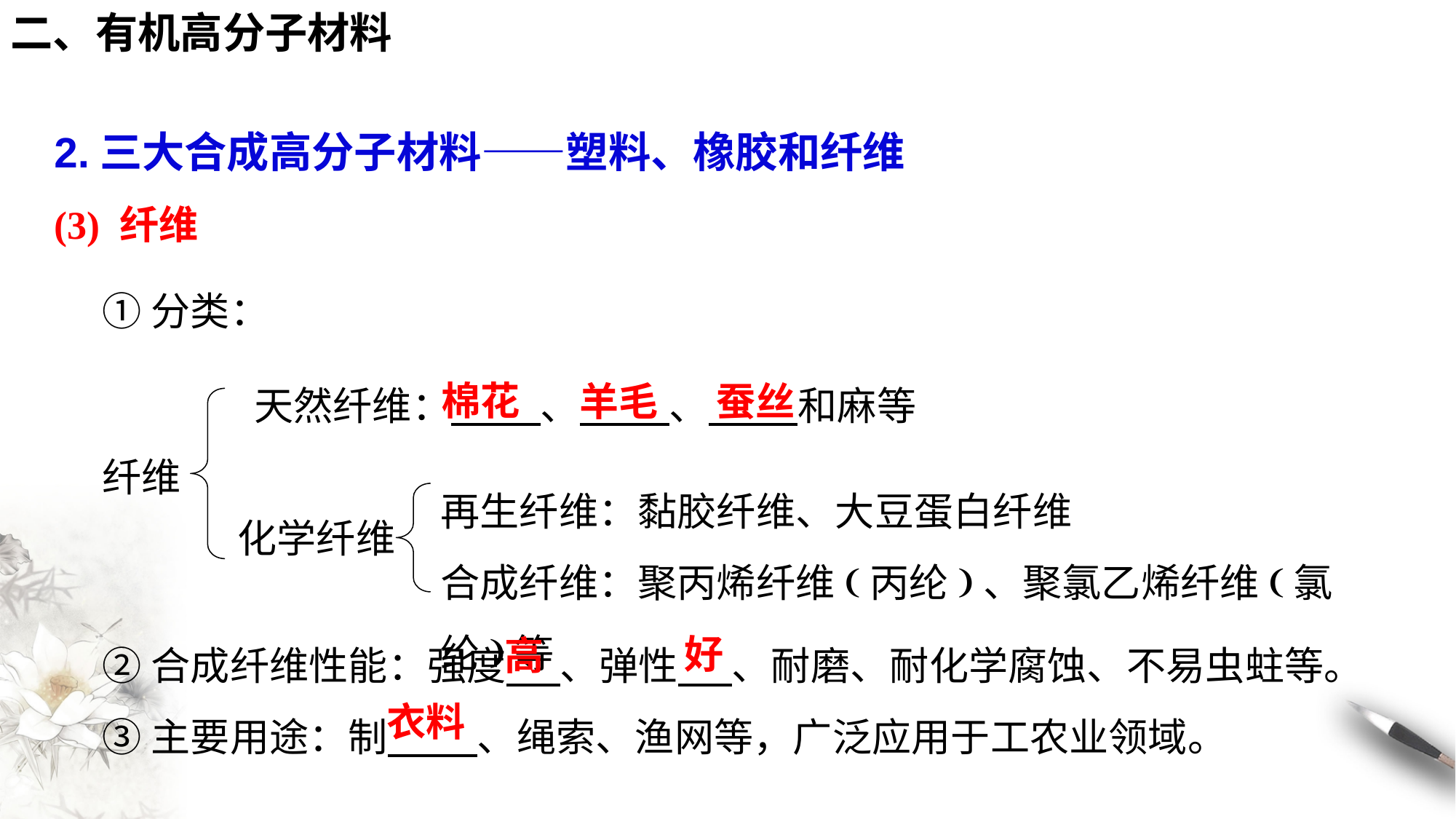

二、有机高分子材料
2.三大合成高分子材料——塑料、橡胶和纤维
(3) 纤维
①分类：

纤维
棉花
蚕丝
羊毛
天然纤维：          、          、          和麻等

再生纤维：黏胶纤维、大豆蛋白纤维
合成纤维：聚丙烯纤维(丙纶)、聚氯乙烯纤维(氯纶)等

化学纤维
②合成纤维性能：强度      、弹性      、耐磨、耐化学腐蚀、不易虫蛀等。
③主要用途：制          、绳索、渔网等，广泛应用于工农业领域。
好
高
衣料